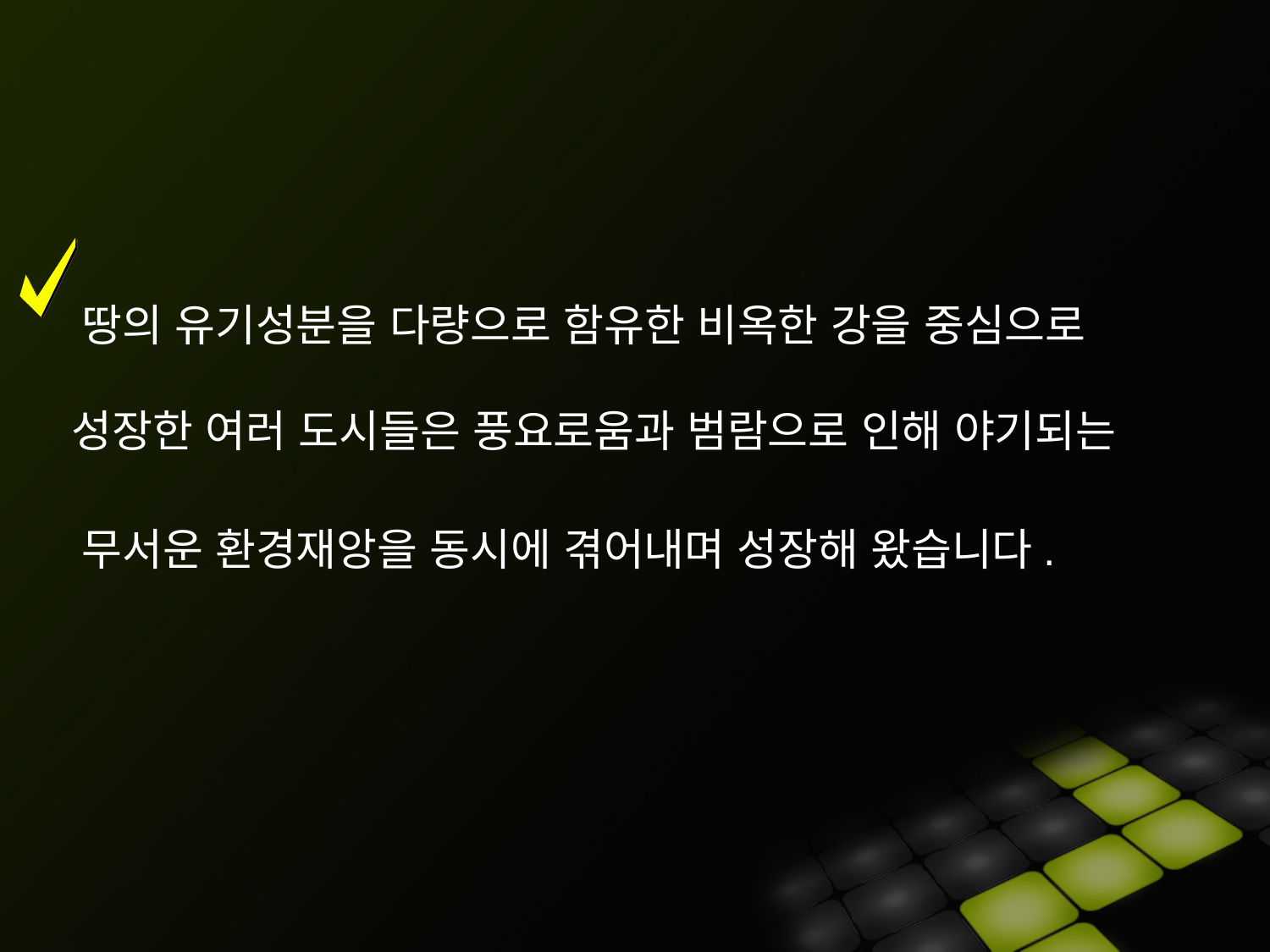

땅의 유기성분을 다량으로 함유한 비옥한 강을 중심으로
성장한 여러 도시들은 풍요로움과 범람으로 인해 야기되는

무서운 환경재앙을 동시에 겪어내며 성장해 왔습니다.